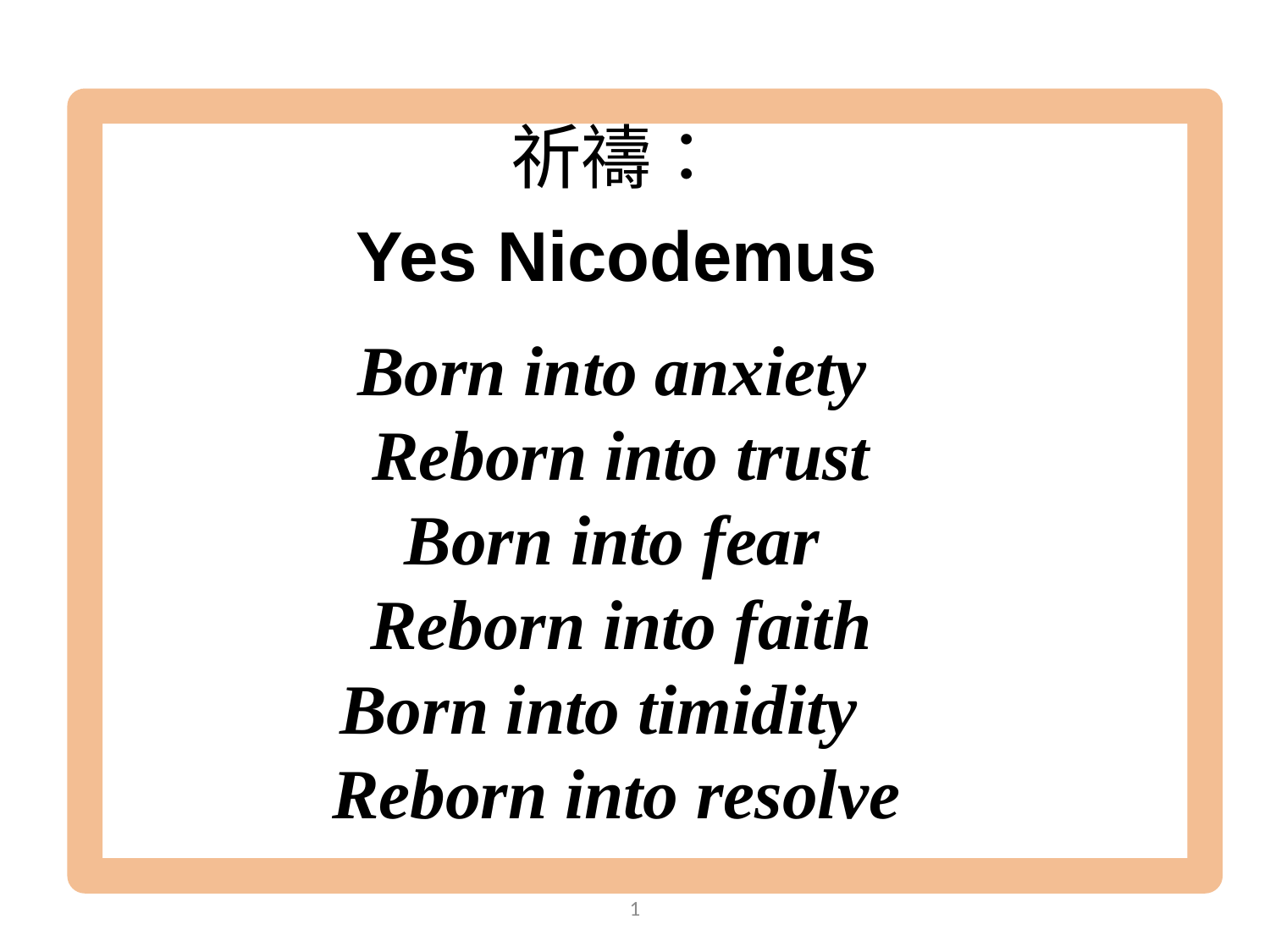

祈禱：
Yes Nicodemus

Born into anxiety
Reborn into trust
Born into fear
Reborn into faith
Born into timidity
Reborn into resolve

1